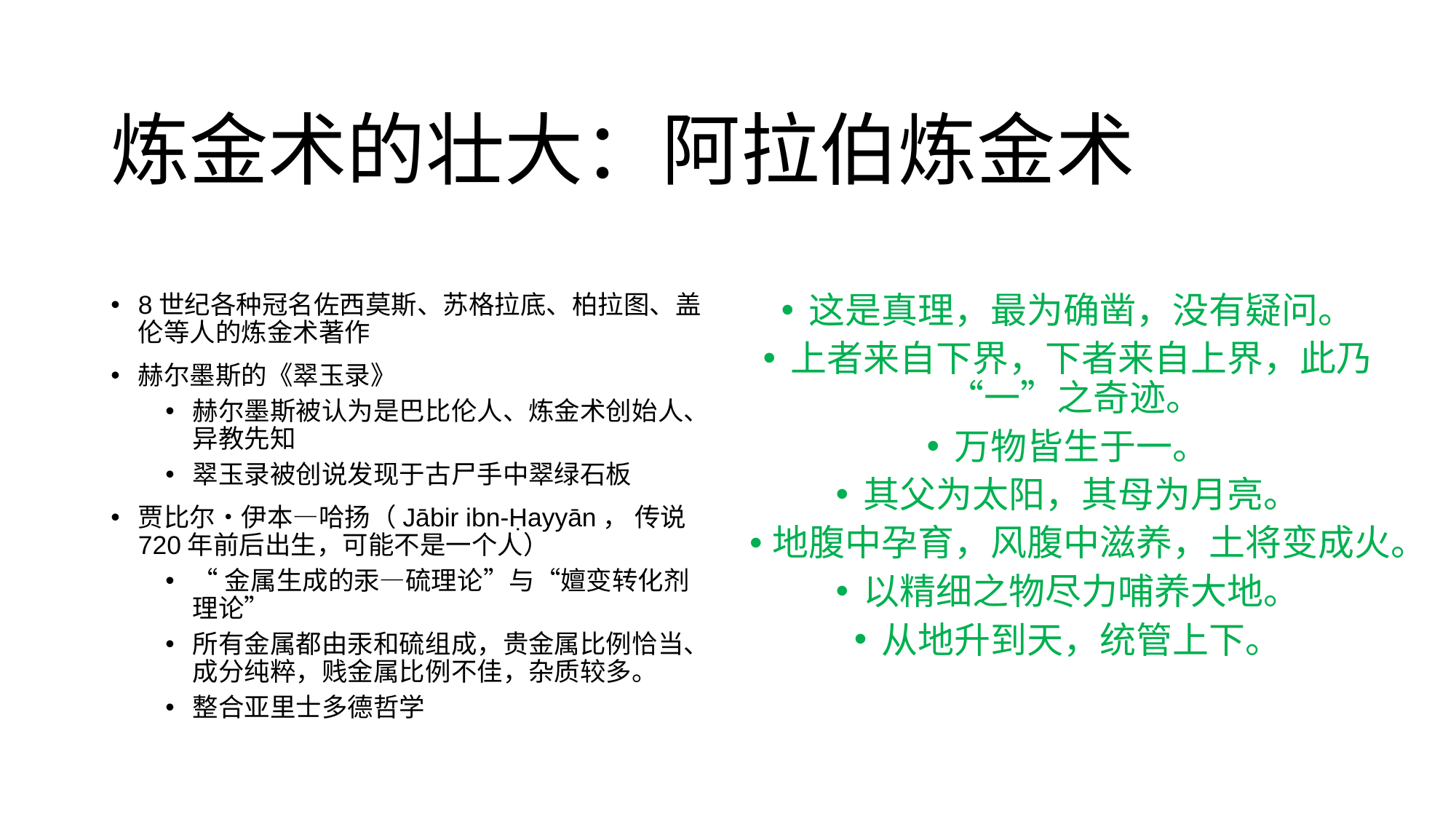

# 炼金术的壮大：阿拉伯炼金术
这是真理，最为确凿，没有疑问。
上者来自下界，下者来自上界，此乃“一”之奇迹。
万物皆生于一。
其父为太阳，其母为月亮。
地腹中孕育，风腹中滋养，土将变成火。
以精细之物尽力哺养大地。
从地升到天，统管上下。
8世纪各种冠名佐西莫斯、苏格拉底、柏拉图、盖伦等人的炼金术著作
赫尔墨斯的《翠玉录》
赫尔墨斯被认为是巴比伦人、炼金术创始人、异教先知
翠玉录被创说发现于古尸手中翠绿石板
贾比尔•伊本—哈扬（Jābir ibn-Ḥayyān， 传说720年前后出生，可能不是一个人）
“金属生成的汞—硫理论”与“嬗变转化剂理论”
所有金属都由汞和硫组成，贵金属比例恰当、成分纯粹，贱金属比例不佳，杂质较多。
整合亚里士多德哲学